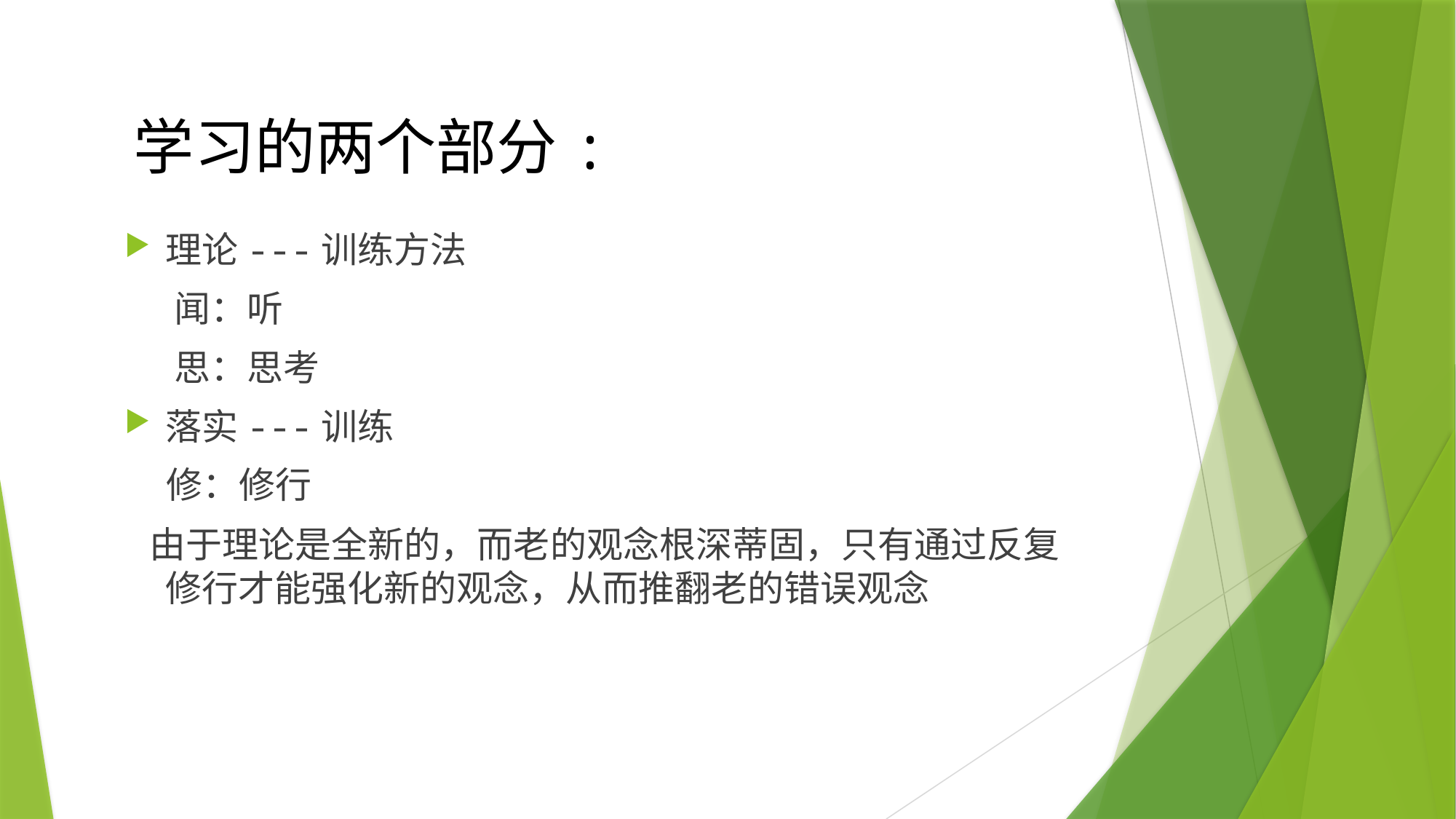

学习的两个部分:
理论---训练方法
    闻：听
    思：思考
落实---训练
    修：修行
  由于理论是全新的，而老的观念根深蒂固，只有通过反复修行才能强化新的观念，从而推翻老的错误观念